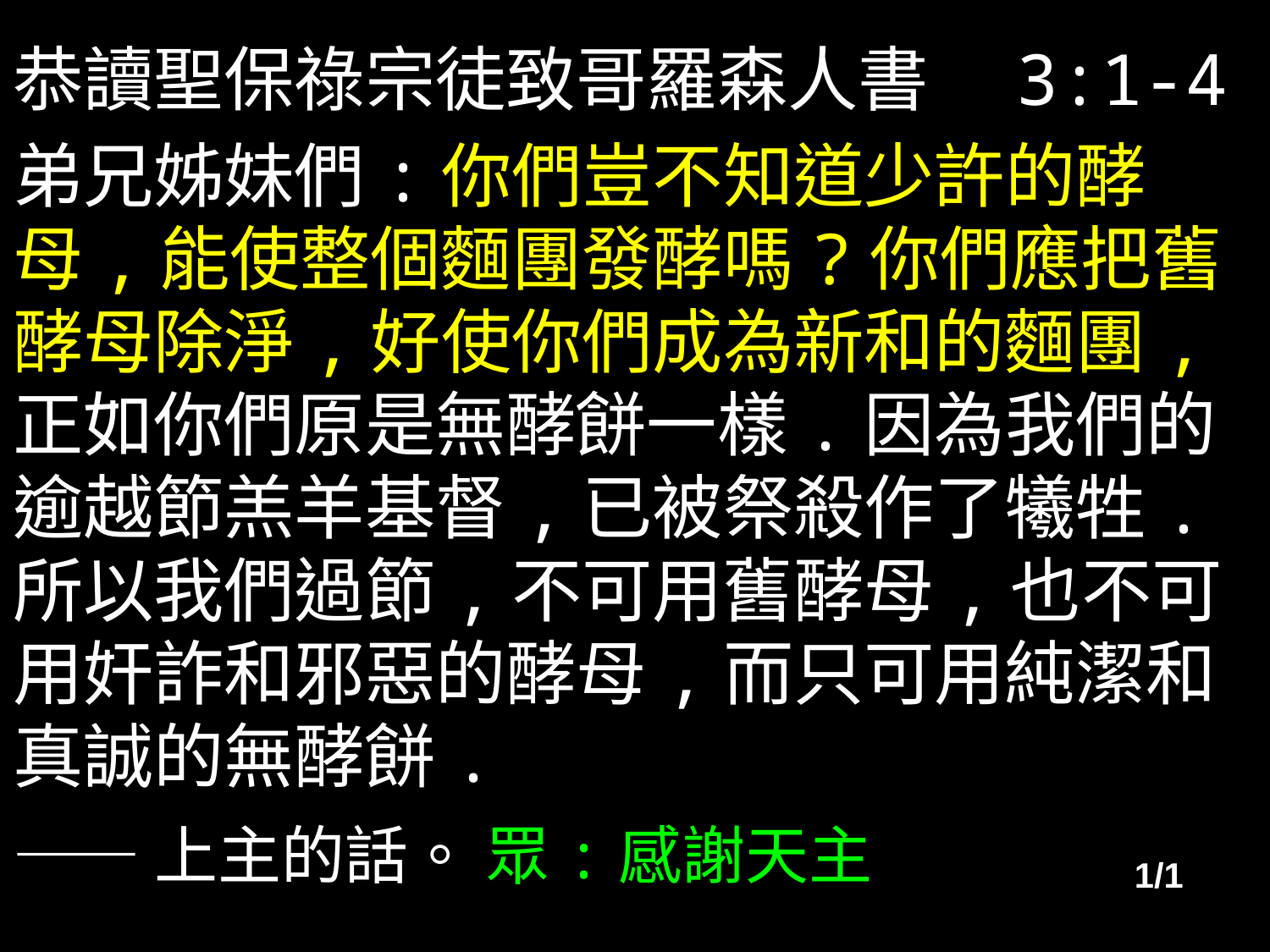

恭讀聖保祿宗徒致哥羅森人書　3:1-4
弟兄姊妹們:你們豈不知道少許的酵母,能使整個麵團發酵嗎?你們應把舊酵母除淨,好使你們成為新和的麵團,正如你們原是無酵餅一樣.因為我們的逾越節羔羊基督,已被祭殺作了犧牲.所以我們過節,不可用舊酵母,也不可用奸詐和邪惡的酵母,而只可用純潔和真誠的無酵餅.
——上主的話。 眾:感謝天主

1/1